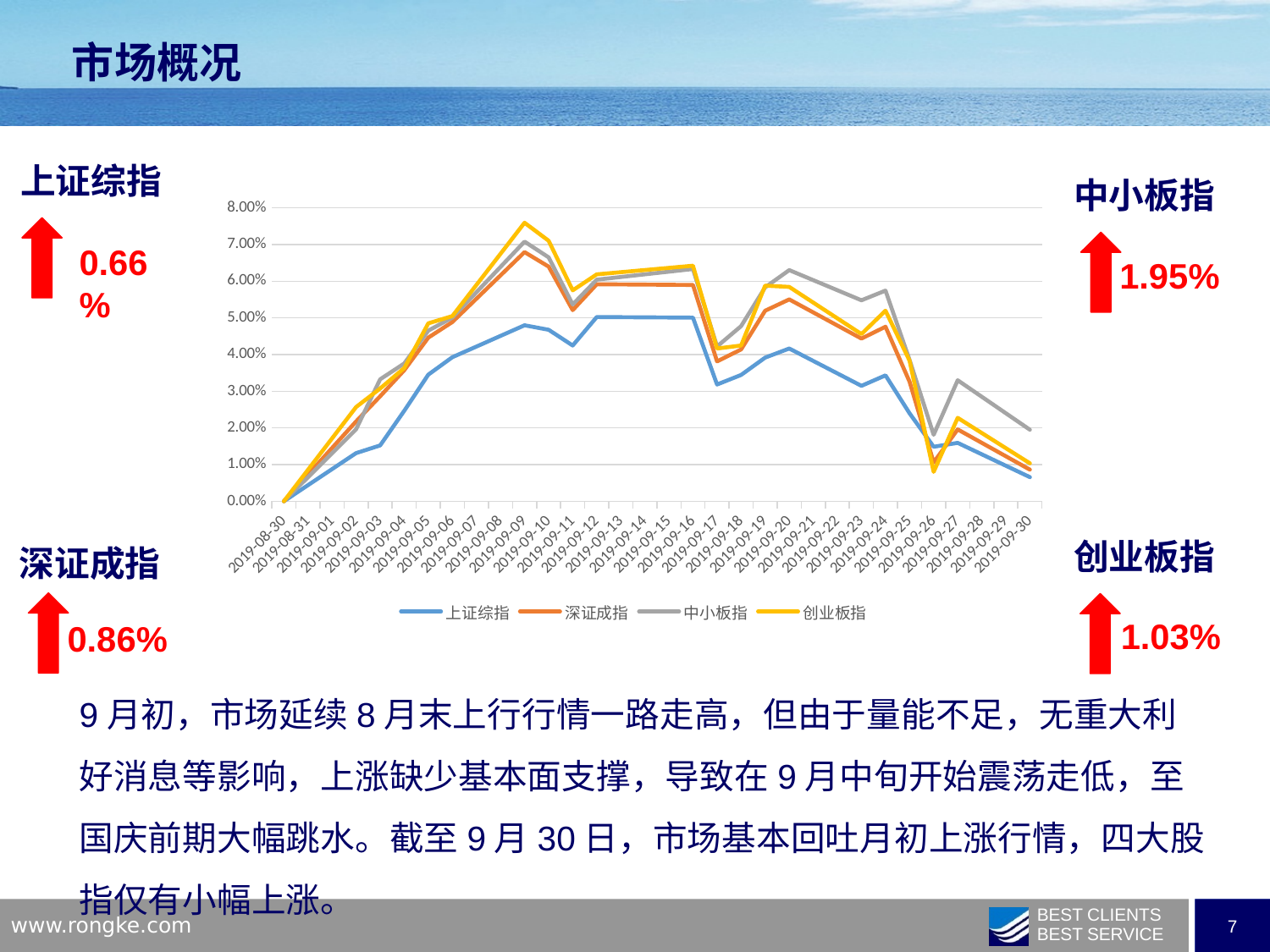

市场概况
上证综指
中小板指

### Chart

| Category | 上证综指 | 深证成指 | 中小板指 | 创业板指 |
|---|---|---|---|---|
| 43707 | 0.0 | 0.0 | 0.0 | 0.0 |
| 43710 | 0.013120823605411447 | 0.021759613646271214 | 0.01961700398940014 | 0.0256937402996662 |
| 43711 | 0.01521611274751744 | 0.028616117891922865 | 0.03325935860236706 | 0.03074576655433603 |
| 43712 | 0.02466017597657011 | 0.0357307668669824 | 0.03757273813591144 | 0.036322717351102485 |
| 43713 | 0.03451841177949211 | 0.04461264538245202 | 0.04652640024204957 | 0.048516908144785376 |
| 43714 | 0.03927772377627403 | 0.048874462500113625 | 0.050077867243234264 | 0.0504941280584954 |
| 43717 | 0.047987162521158755 | 0.06793469823492937 | 0.07079442945798897 | 0.07594018045336437 |
| 43718 | 0.04676189910286288 | 0.0639836221546155 | 0.06649927164126335 | 0.07102248919267518 |
| 43719 | 0.04246890370903422 | 0.0521101924896743 | 0.05365019063111376 | 0.057507979088933014 |
| 43720 | 0.050237948276241395 | 0.059165764044548874 | 0.06042710548368291 | 0.06187485962800121 |
| 43724 | 0.05007139920793047 | 0.05898300095015019 | 0.06332175778374949 | 0.06423130896787899 |
| 43725 | 0.03183429355148126 | 0.03813082843648097 | 0.04220375686926414 | 0.04164657952935813 |
| 43726 | 0.03444696926256752 | 0.04138888462983825 | 0.0477584228696144 | 0.04246556362158693 |
| 43727 | 0.03916602121828894 | 0.05194708627771938 | 0.05833028221563841 | 0.0587876378532175 |
| 43728 | 0.04164946289051508 | 0.05504915800849153 | 0.06303143416129964 | 0.05844497187966313 |
| 43731 | 0.031473581600121925 | 0.044360234355310224 | 0.05479737688867581 | 0.045580409736630134 |
| 43732 | 0.03433679118118005 | 0.04758868243621994 | 0.057443673307734366 | 0.051957473166212464 |
| 43733 | 0.023974473332313506 | 0.03260643299612598 | 0.03857416765679256 | 0.03833153454389615 |
| 43734 | 0.014846669702915927 | 0.010587532150907908 | 0.018118131798085635 | 0.008003361106244888 |
| 43735 | 0.015913630085407027 | 0.019569723762824065 | 0.03300032805889419 | 0.022741970907907083 |
| 43738 | 0.006566579003487671 | 0.008601813319110585 | 0.01949893678322101 | 0.010334110498105842 |

0.66%
1.95%
创业板指
深证成指

1.03%
0.86%
9月初，市场延续8月末上行行情一路走高，但由于量能不足，无重大利好消息等影响，上涨缺少基本面支撑，导致在9月中旬开始震荡走低，至国庆前期大幅跳水。截至9月30日，市场基本回吐月初上涨行情，四大股指仅有小幅上涨。